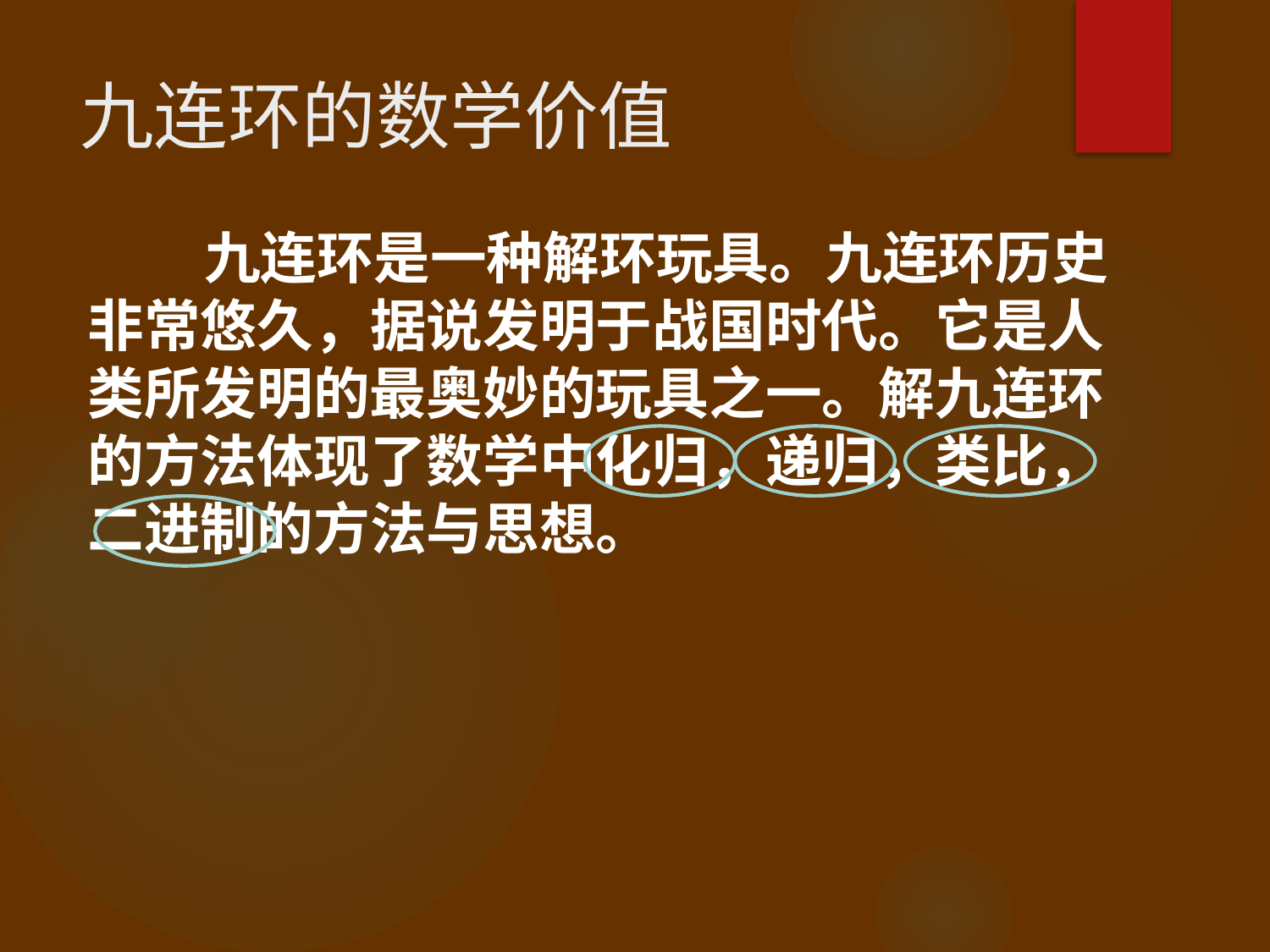

九连环的数学价值
        九连环是一种解环玩具。九连环历史非常悠久，据说发明于战国时代。它是人类所发明的最奥妙的玩具之一。解九连环的方法体现了数学中化归，递归，类比，二进制的方法与思想。